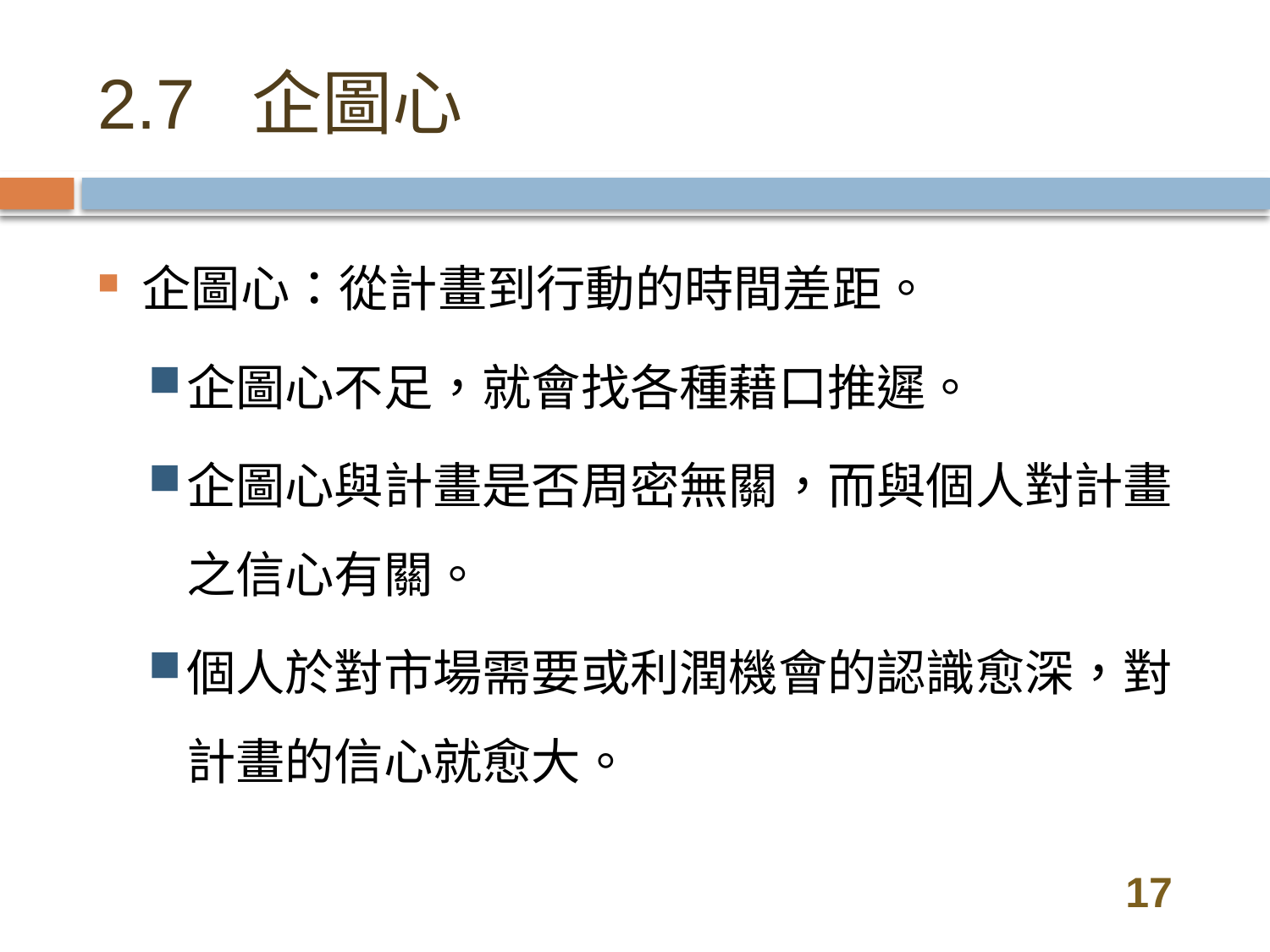

# 2.7  企圖心
企圖心：從計畫到行動的時間差距。
企圖心不足，就會找各種藉口推遲。
企圖心與計畫是否周密無關，而與個人對計畫之信心有關。
個人於對市場需要或利潤機會的認識愈深，對計畫的信心就愈大。
17